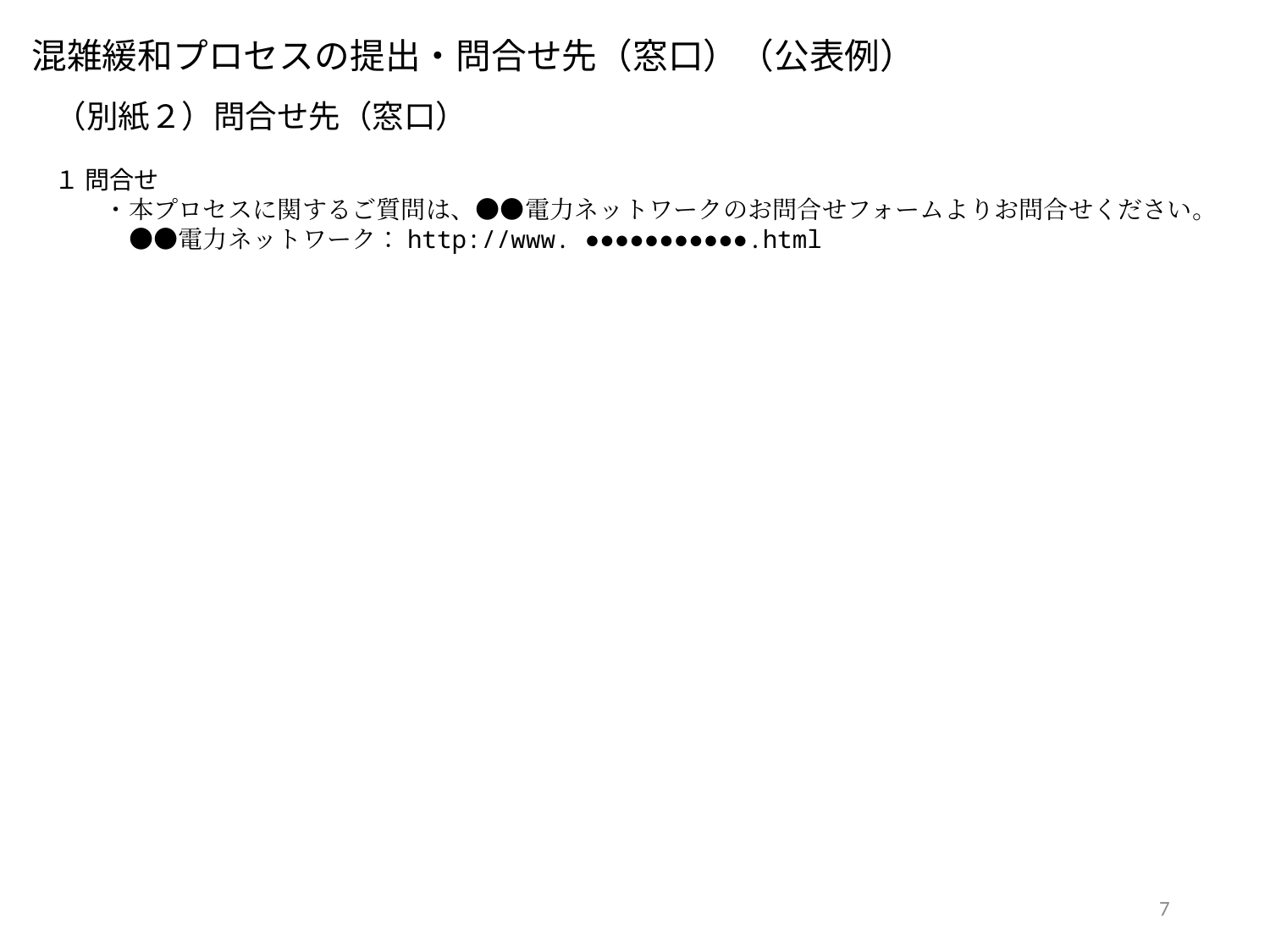

混雑緩和プロセスの提出・問合せ先（窓口）（公表例）
（別紙２）問合せ先（窓口）

１ 問合せ
　　・本プロセスに関するご質問は、●●電力ネットワークのお問合せフォームよりお問合せください。
　　　●●電力ネットワーク：http://www. ●●●●●●●●●●●.html
7